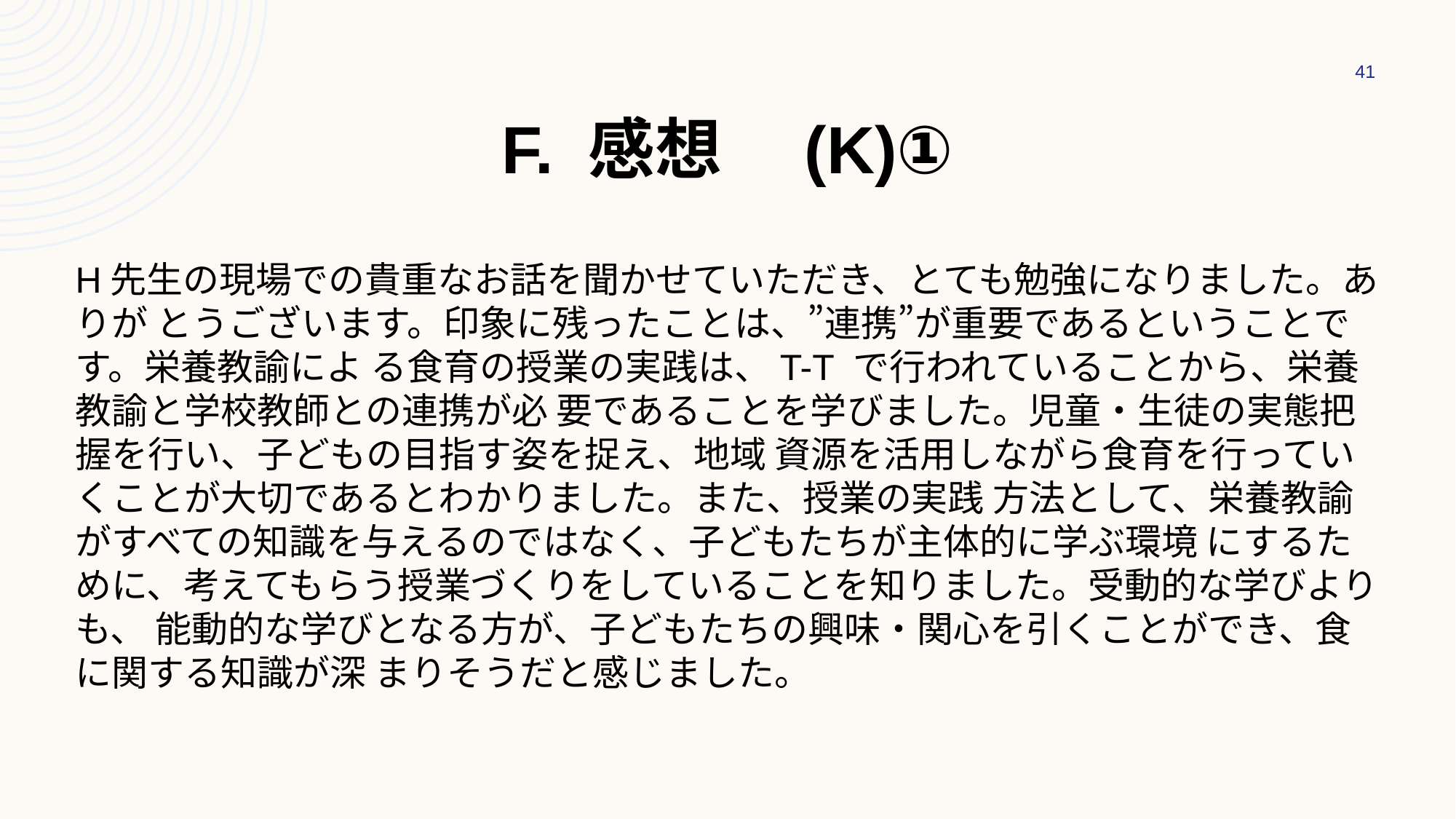

41
# F. 感想　(K)①
H先生の現場での貴重なお話を聞かせていただき、とても勉強になりました。ありが とうございます。印象に残ったことは、”連携”が重要であるということです。栄養教諭によ る食育の授業の実践は、T-T で行われていることから、栄養教諭と学校教師との連携が必 要であることを学びました。児童・生徒の実態把握を行い、子どもの目指す姿を捉え、地域 資源を活用しながら食育を行っていくことが大切であるとわかりました。また、授業の実践 方法として、栄養教諭がすべての知識を与えるのではなく、子どもたちが主体的に学ぶ環境 にするために、考えてもらう授業づくりをしていることを知りました。受動的な学びよりも、 能動的な学びとなる方が、子どもたちの興味・関心を引くことができ、食に関する知識が深 まりそうだと感じました。